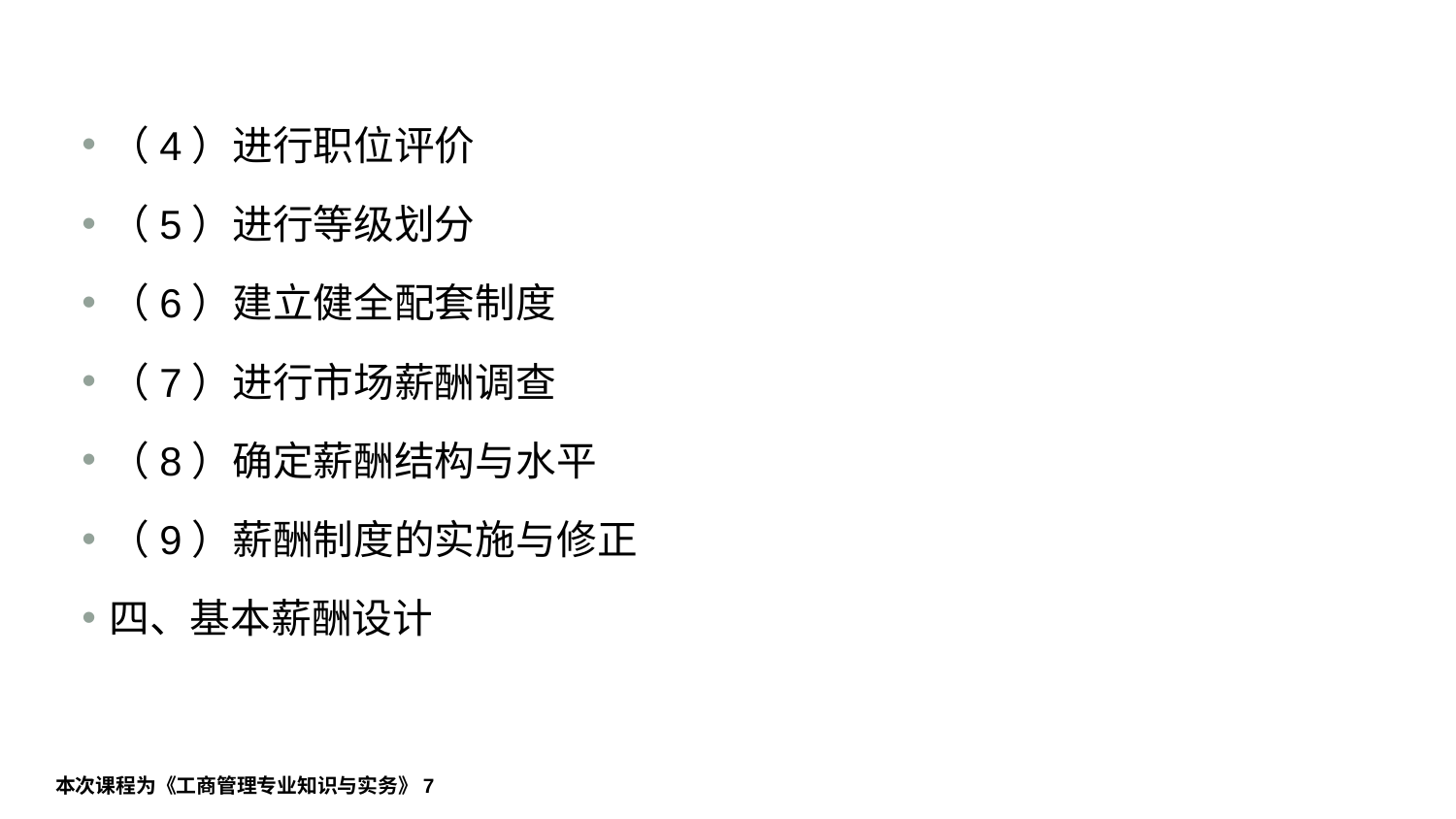

#
（4）进行职位评价
（5）进行等级划分
（6）建立健全配套制度
（7）进行市场薪酬调查
（8）确定薪酬结构与水平
（9）薪酬制度的实施与修正
四、基本薪酬设计